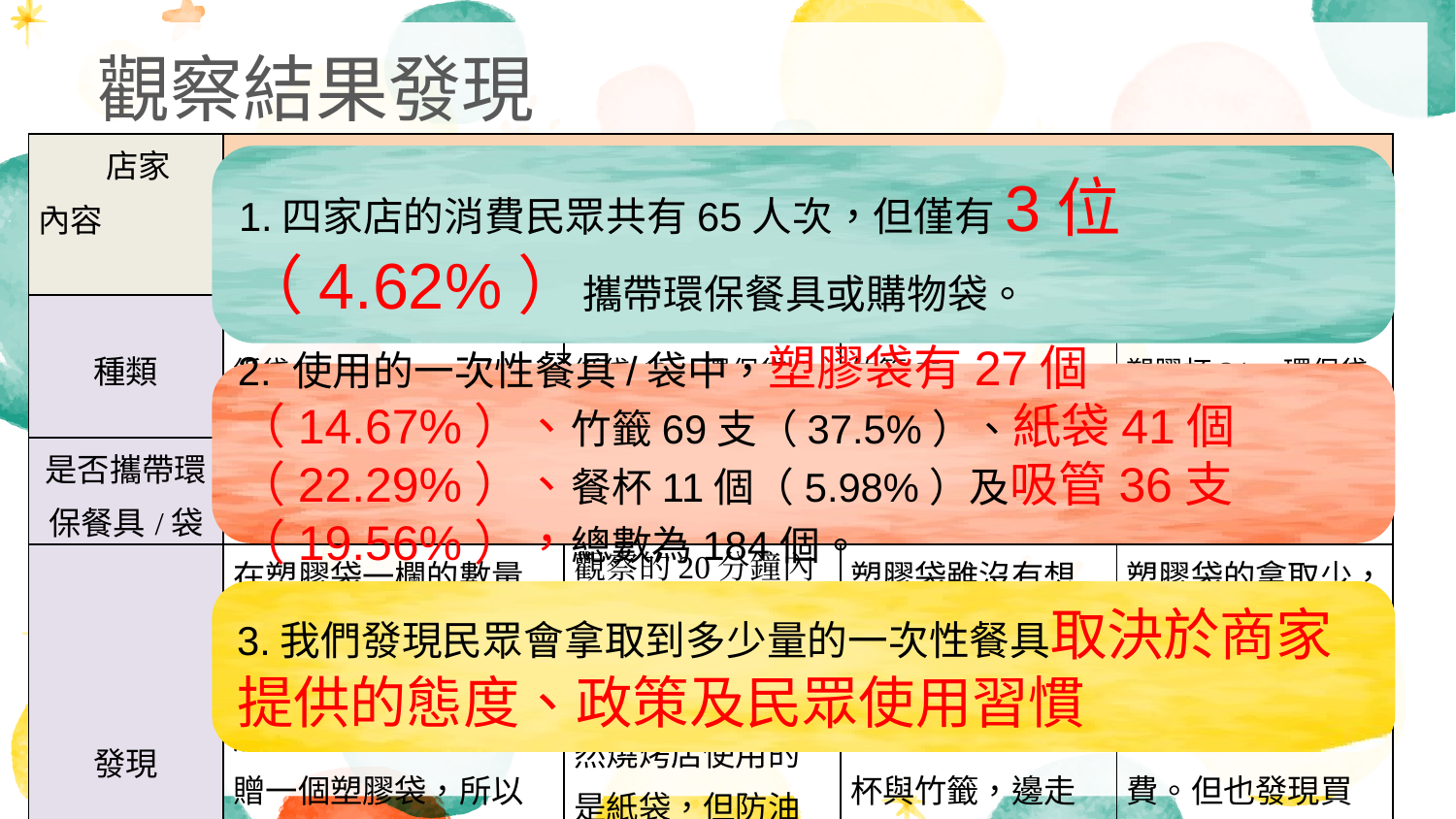

觀察結果發現
| 店家 內容 | 107年5月18（五）PM7:30~7:50 |  |  |  |
| --- | --- | --- | --- | --- |
|  | 林記燒番麥 | 第一家烤肉店 | 臭薯條 | 妙不可言果汁 |
| 種類 | 塑膠袋5、竹籤24 紙袋22 | 塑膠袋16、竹籤45 紙袋19、環保袋1 環保餐具1 | 塑膠袋5、餐杯11 竹籤22 | 塑膠袋1、吸管36 塑膠杯34、環保袋2 |
| 是否攜帶環保餐具/袋 | 0位有攜帶 16位沒有攜帶 | 1位有攜帶 7位沒有攜帶 | 0位有攜帶 15位沒有攜帶 | 2位有攜帶 24位沒有攜帶 |
| 發現 | 在塑膠袋一欄的數量沒有我們想像的多，據我們推論是因為該店家要三個紙袋才附贈一個塑膠袋，所以塑膠袋的數量比較少。 | 觀察的20分鐘內只有服務8位客人，但就使用了16個塑膠袋，雖然燒烤店使用的是紙袋，但防油紙袋還是會消耗大自然資源。 | 塑膠袋雖沒有想像的多，是因為大多數的客人都選擇直接拿著餐杯與竹籤，邊走邊吃。但餐杯本身也算是一次性塑膠餐具。 | 塑膠袋的拿取少，推測可能是因為政府政策推行，所以塑膠袋要收費。但也發現買飲料的大多是情侶，會多拿取吸管。 |
1.四家店的消費民眾共有65人次，但僅有3位（4.62%）攜帶環保餐具或購物袋。
2. 使用的一次性餐具/袋中，塑膠袋有27個（14.67%）、竹籤69支（37.5%）、紙袋41個（22.29%）、餐杯11個（5.98%）及吸管36支（19.56%），總數為184個。
3.我們發現民眾會拿取到多少量的一次性餐具取決於商家提供的態度、政策及民眾使用習慣